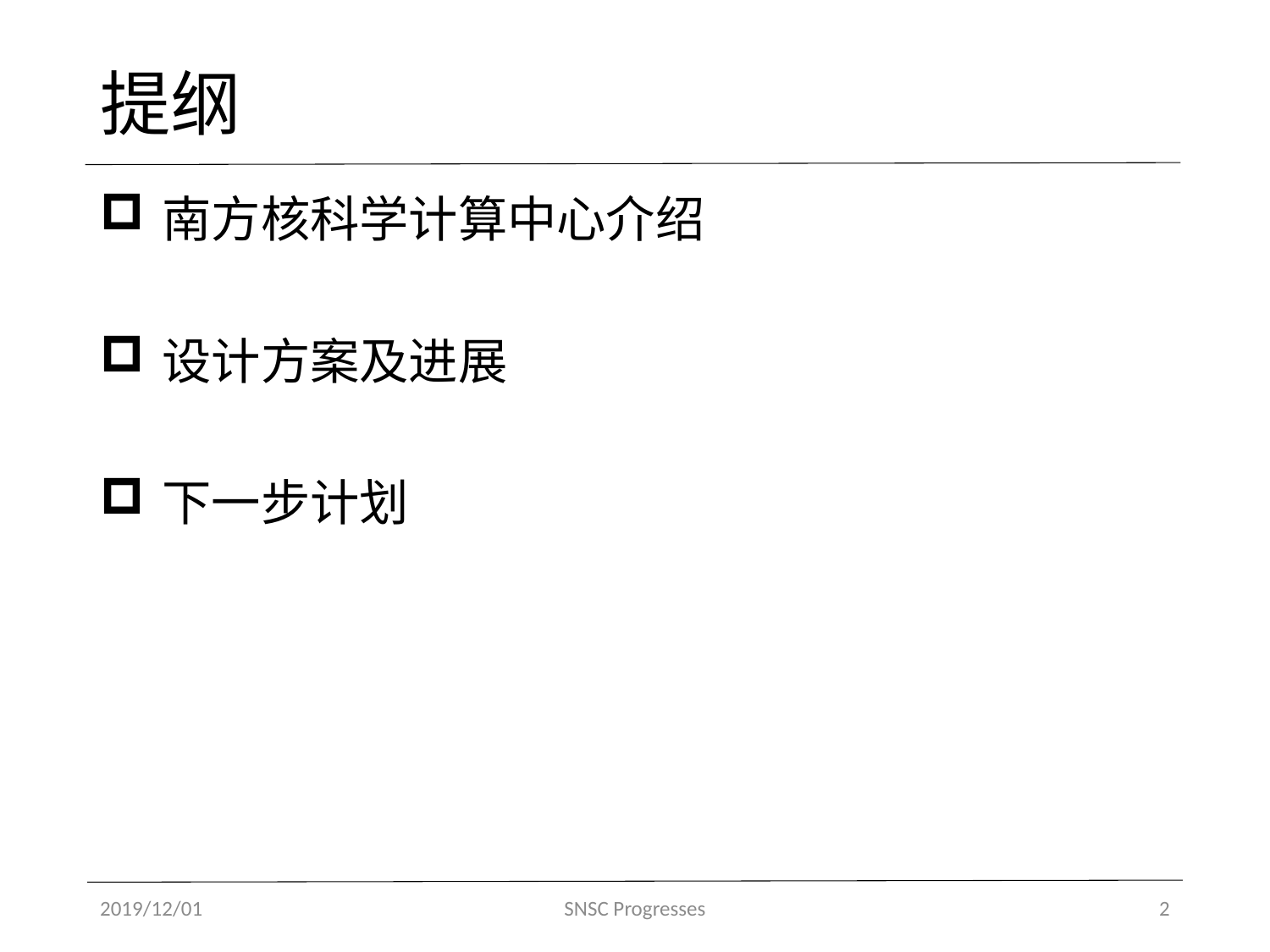

# 提纲
南方核科学计算中心介绍

设计方案及进展

下一步计划

2019/12/01
SNSC Progresses
2